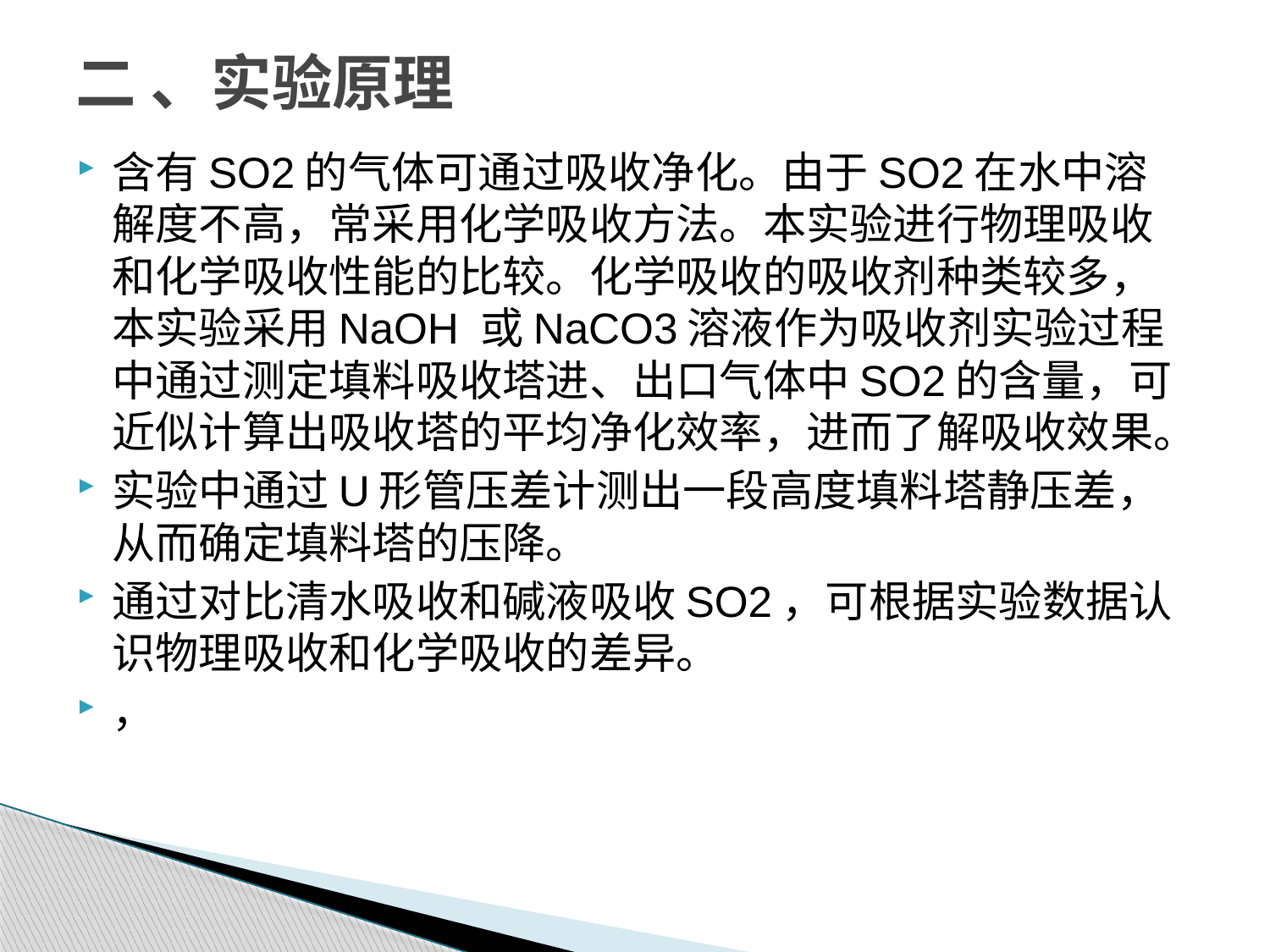

# 二 、实验原理
含有SO2的气体可通过吸收净化。由于SO2在水中溶解度不高，常采用化学吸收方法。本实验进行物理吸收和化学吸收性能的比较。化学吸收的吸收剂种类较多，本实验采用NaOH 或NaCO3溶液作为吸收剂实验过程中通过测定填料吸收塔进、出口气体中SO2的含量，可近似计算出吸收塔的平均净化效率，进而了解吸收效果。
实验中通过U形管压差计测出一段高度填料塔静压差，从而确定填料塔的压降。
通过对比清水吸收和碱液吸收SO2，可根据实验数据认识物理吸收和化学吸收的差异。
，